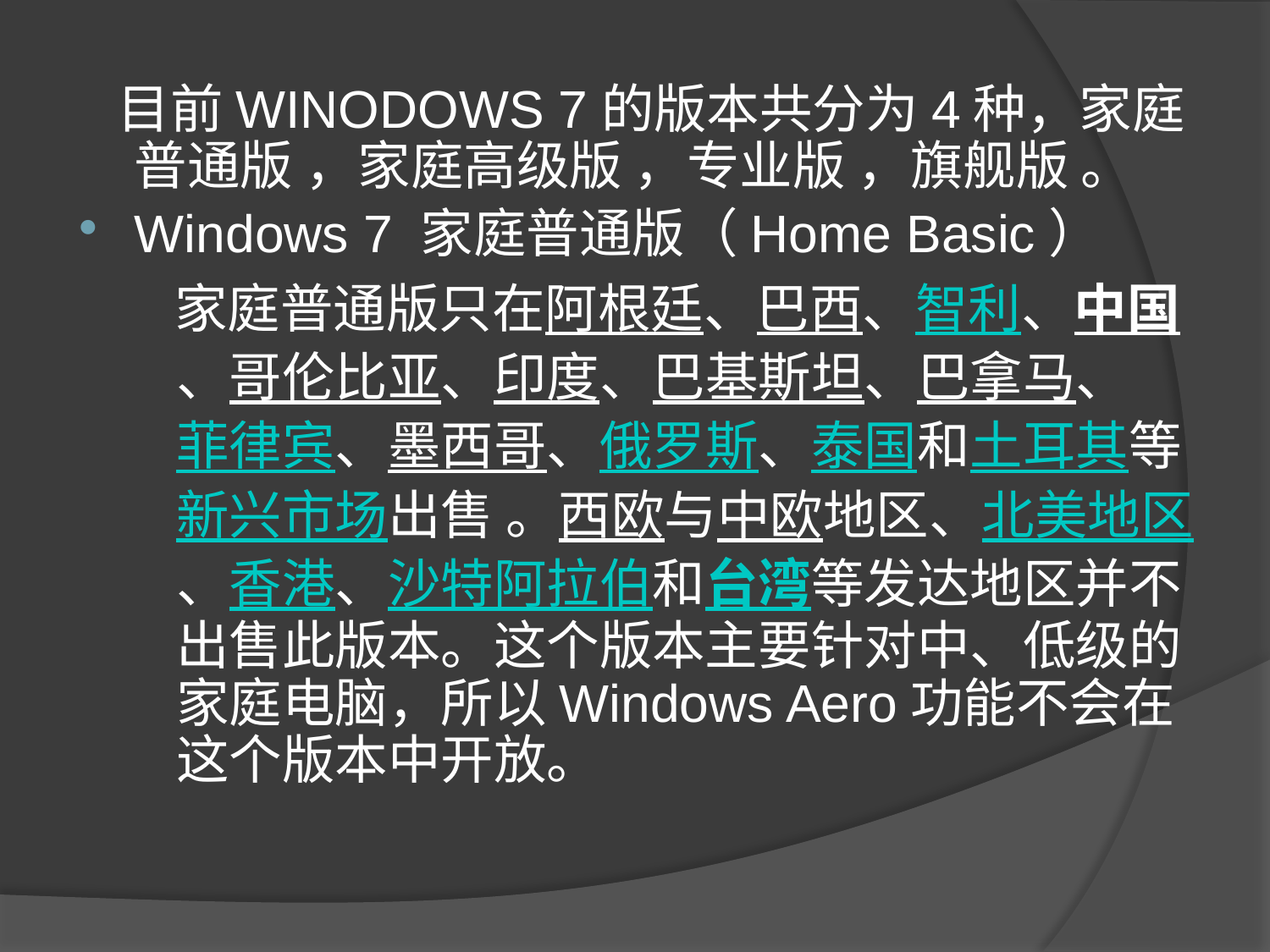

目前WINODOWS 7的版本共分为4种，家庭普通版 ，家庭高级版 ，专业版 ，旗舰版 。
Windows 7 家庭普通版（Home Basic）
  家庭普通版只在阿根廷、巴西、智利、中国、哥伦比亚、印度、巴基斯坦、巴拿马、菲律宾、墨西哥、俄罗斯、泰国和土耳其等新兴市场出售 。西欧与中欧地区、北美地区、香港、沙特阿拉伯和台湾等发达地区并不出售此版本。这个版本主要针对中、低级的家庭电脑，所以Windows Aero功能不会在这个版本中开放。